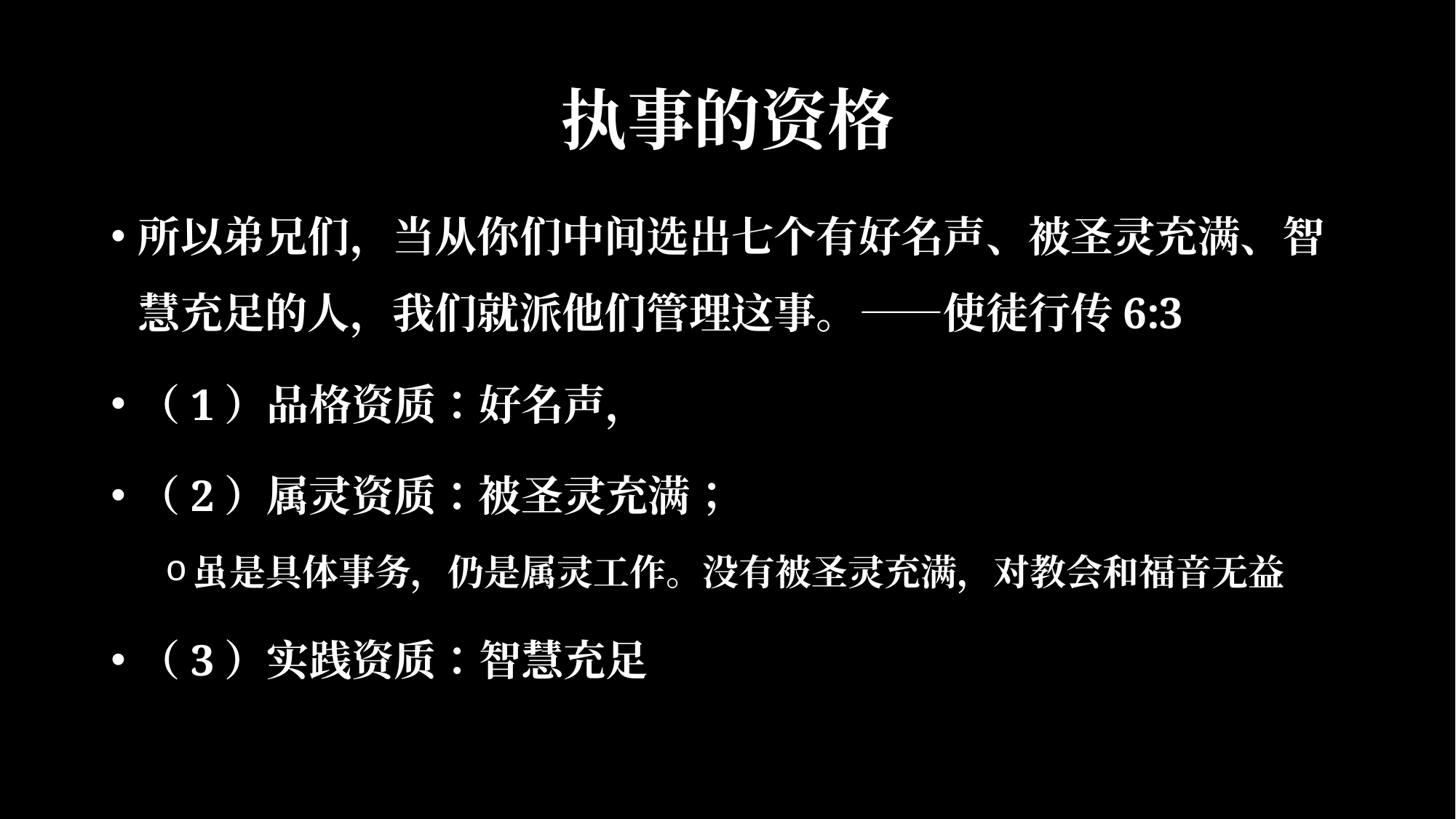

# 执事的资格
所以弟兄们，当从你们中间选出七个有好名声、被圣灵充满、智慧充足的人，我们就派他们管理这事。——使徒行传6:3
（1）品格资质：好名声，
（2）属灵资质：被圣灵充满；
虽是具体事务，仍是属灵工作。没有被圣灵充满，对教会和福音无益
（3）实践资质：智慧充足